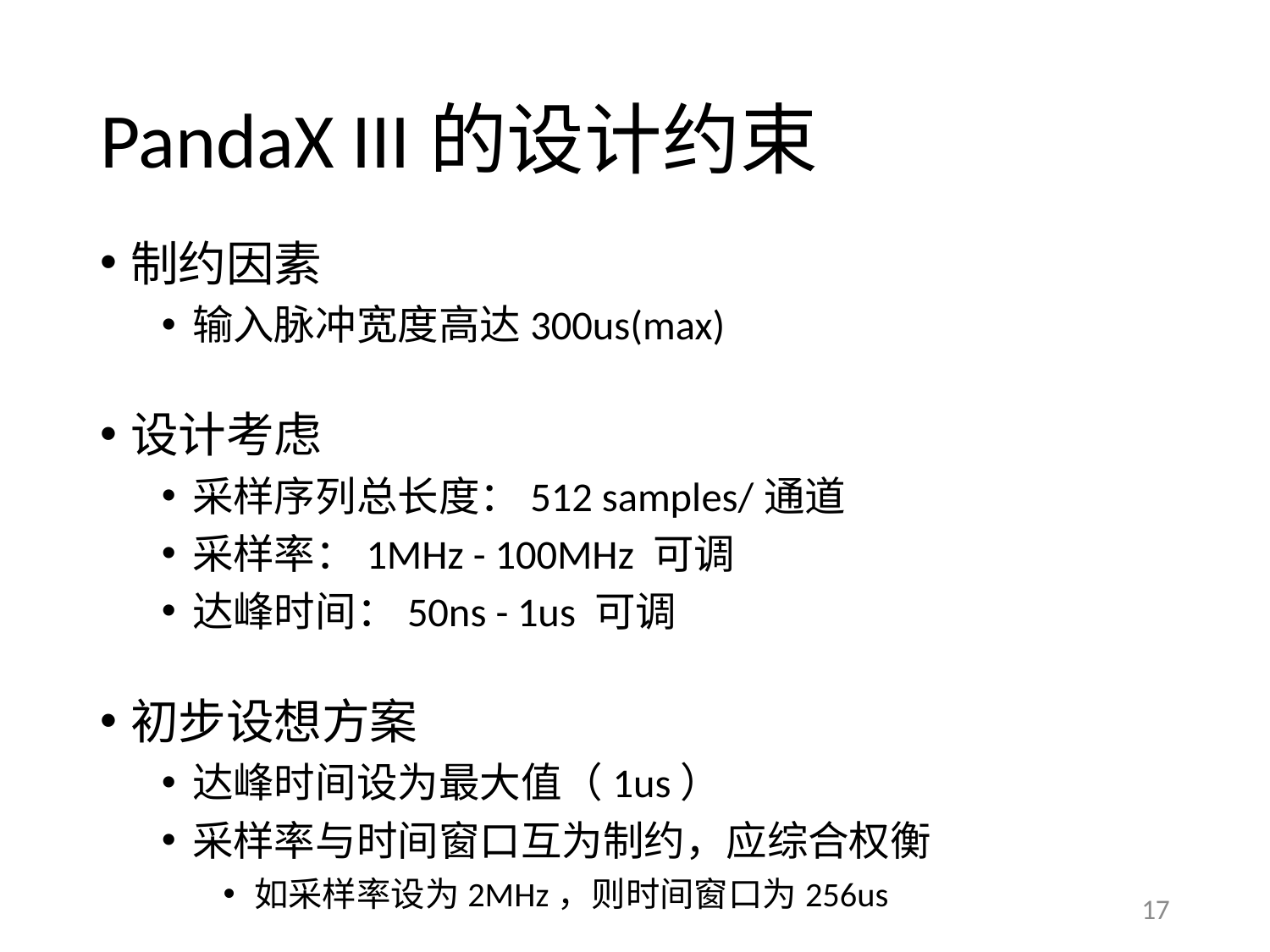

# PandaX III的设计约束
制约因素
输入脉冲宽度高达300us(max)

设计考虑
采样序列总长度：512 samples/通道
采样率：1MHz - 100MHz 可调
达峰时间：50ns - 1us 可调

初步设想方案
达峰时间设为最大值（1us）
采样率与时间窗口互为制约，应综合权衡
如采样率设为2MHz，则时间窗口为256us

17